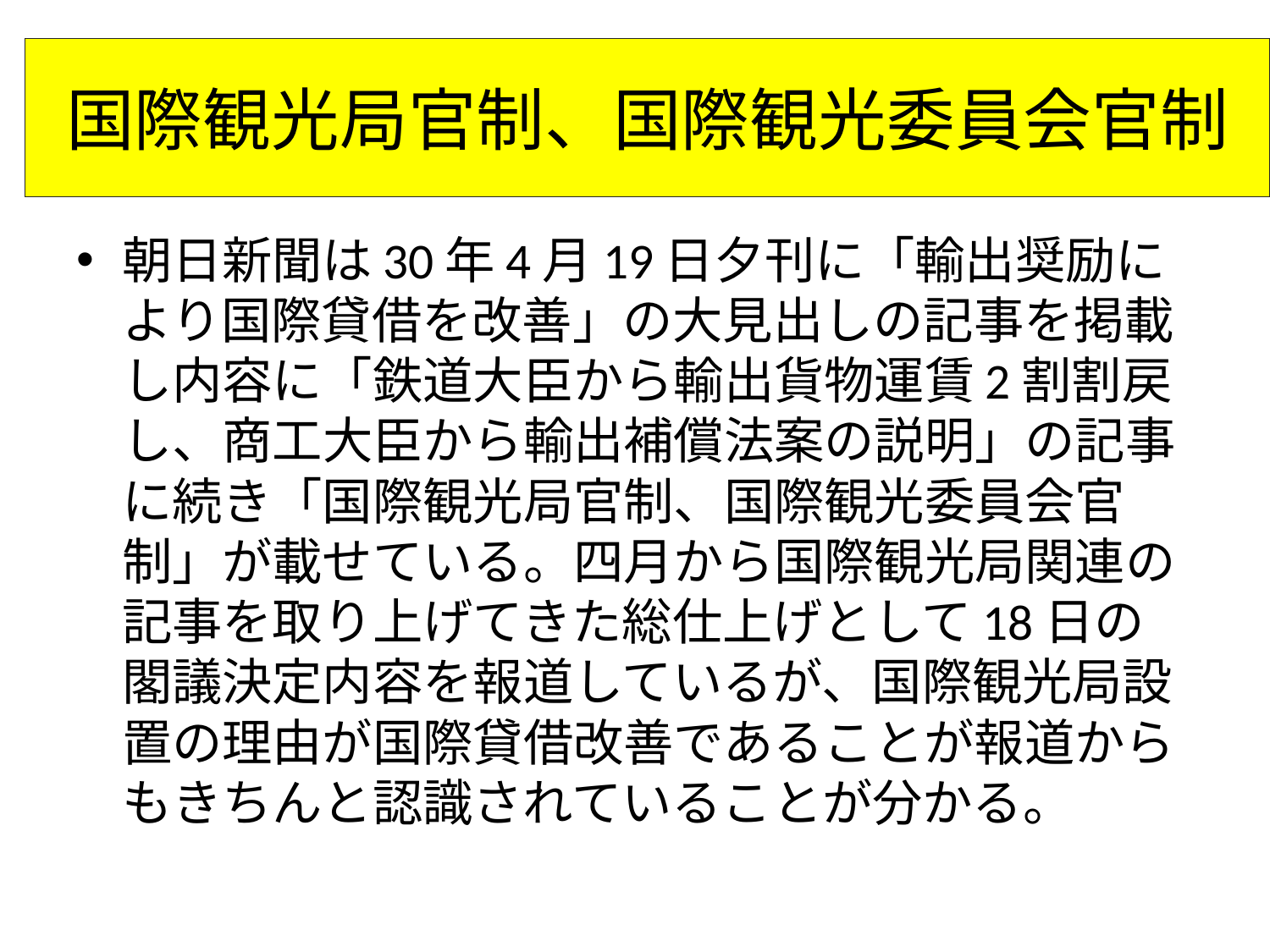

# 国際観光局官制、国際観光委員会官制
朝日新聞は30年4月19日夕刊に「輸出奨励により国際貸借を改善」の大見出しの記事を掲載し内容に「鉄道大臣から輸出貨物運賃2割割戻し、商工大臣から輸出補償法案の説明」の記事に続き「国際観光局官制、国際観光委員会官制」が載せている。四月から国際観光局関連の記事を取り上げてきた総仕上げとして18日の閣議決定内容を報道しているが、国際観光局設置の理由が国際貸借改善であることが報道からもきちんと認識されていることが分かる。